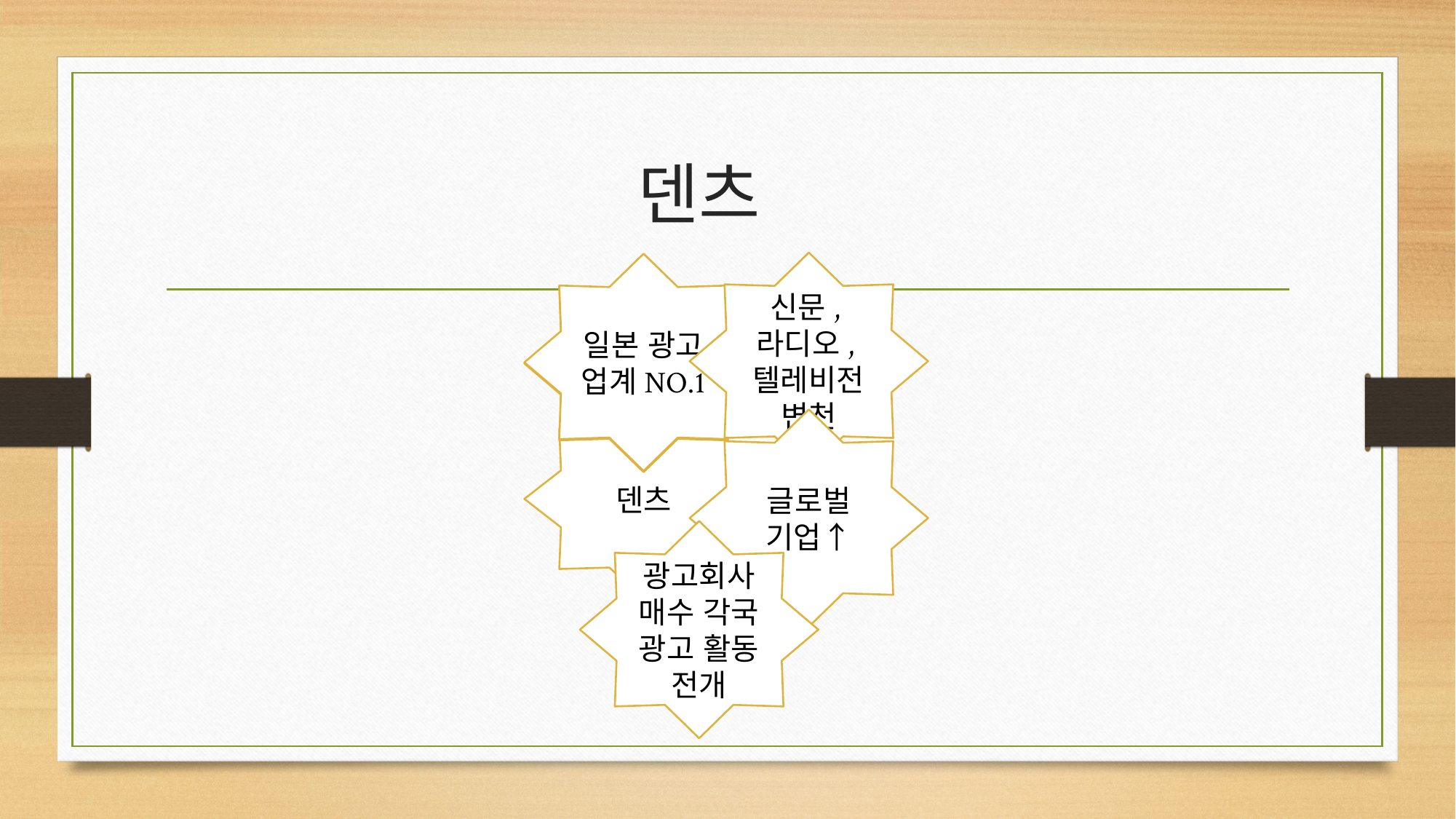

# 덴츠
신문,라디오,텔레비전 변천
일본 광고 업계NO.1
일본 광고 업계NO.1
덴츠
글로벌 기업↑
광고회사 매수 각국 광고 활동 전개